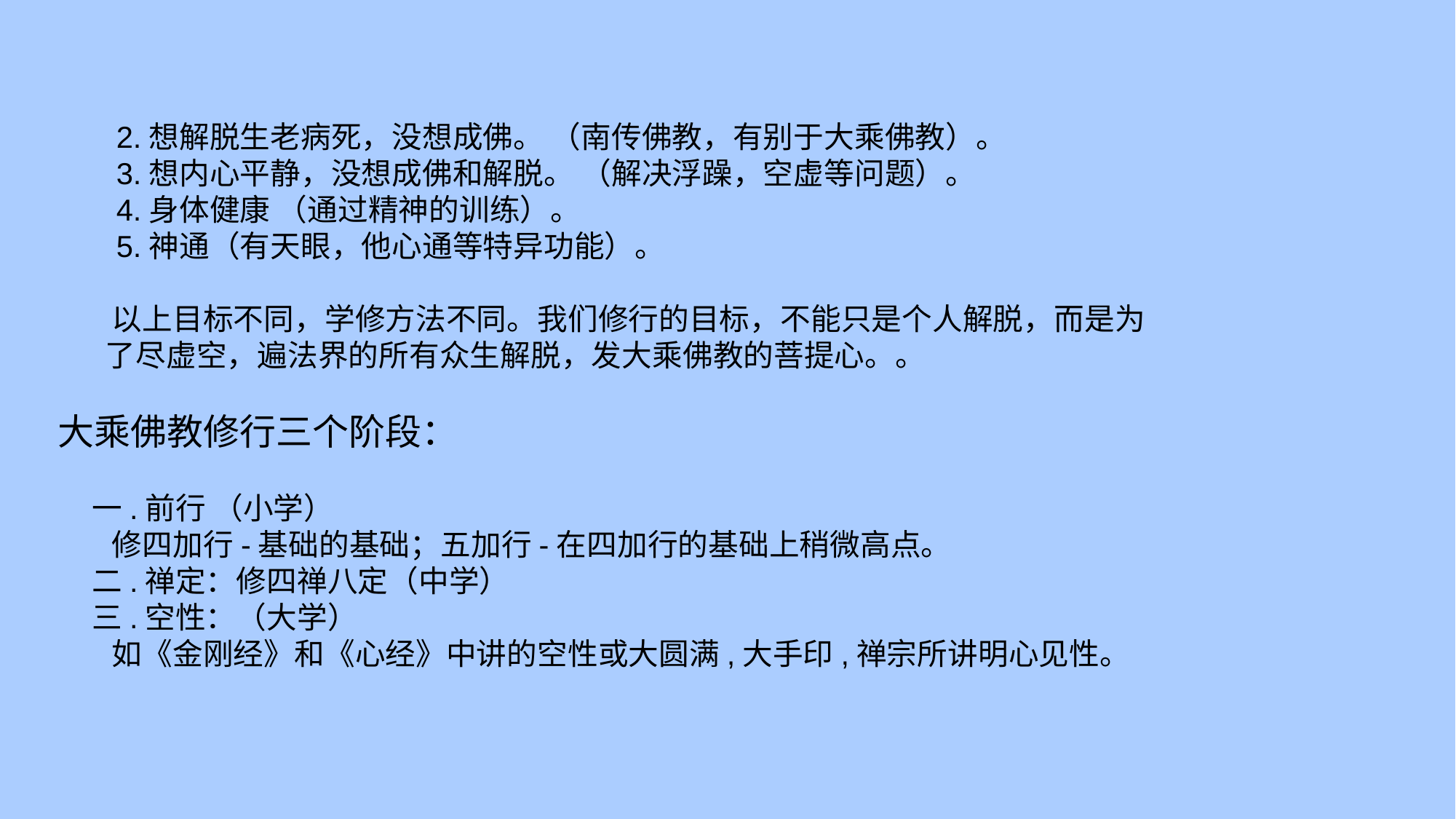

2.想解脱生老病死，没想成佛。 （南传佛教，有别于大乘佛教）。
       3.想内心平静，没想成佛和解脱。 （解决浮躁，空虚等问题）。
       4.身体健康 （通过精神的训练）。
       5.神通（有天眼，他心通等特异功能）。

       以上目标不同，学修方法不同。我们修行的目标，不能只是个人解脱，而是为
      了尽虚空，遍法界的所有众生解脱，发大乘佛教的菩提心。。

大乘佛教修行三个阶段：

    一.前行 （小学）
       修四加行-基础的基础；五加行-在四加行的基础上稍微高点。
    二.禅定：修四禅八定（中学）
    三.空性：（大学）
       如《金刚经》和《心经》中讲的空性或大圆满,大手印,禅宗所讲明心见性。